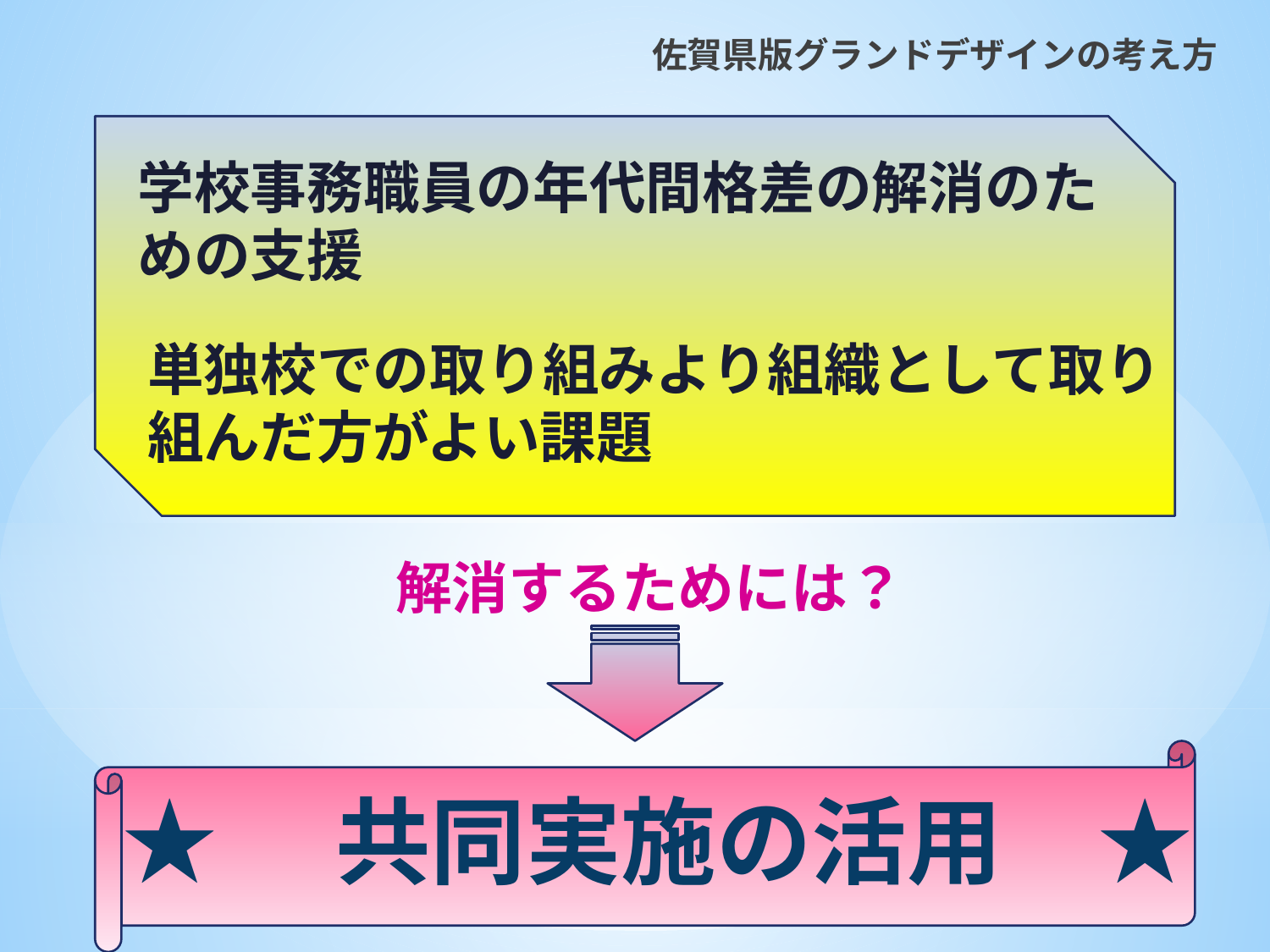

佐賀県版グランドデザインの考え方

学校事務職員の年代間格差の解消のための支援
単独校での取り組みより組織として取り組んだ方がよい課題
解消するためには？

★　共同実施の活用　★